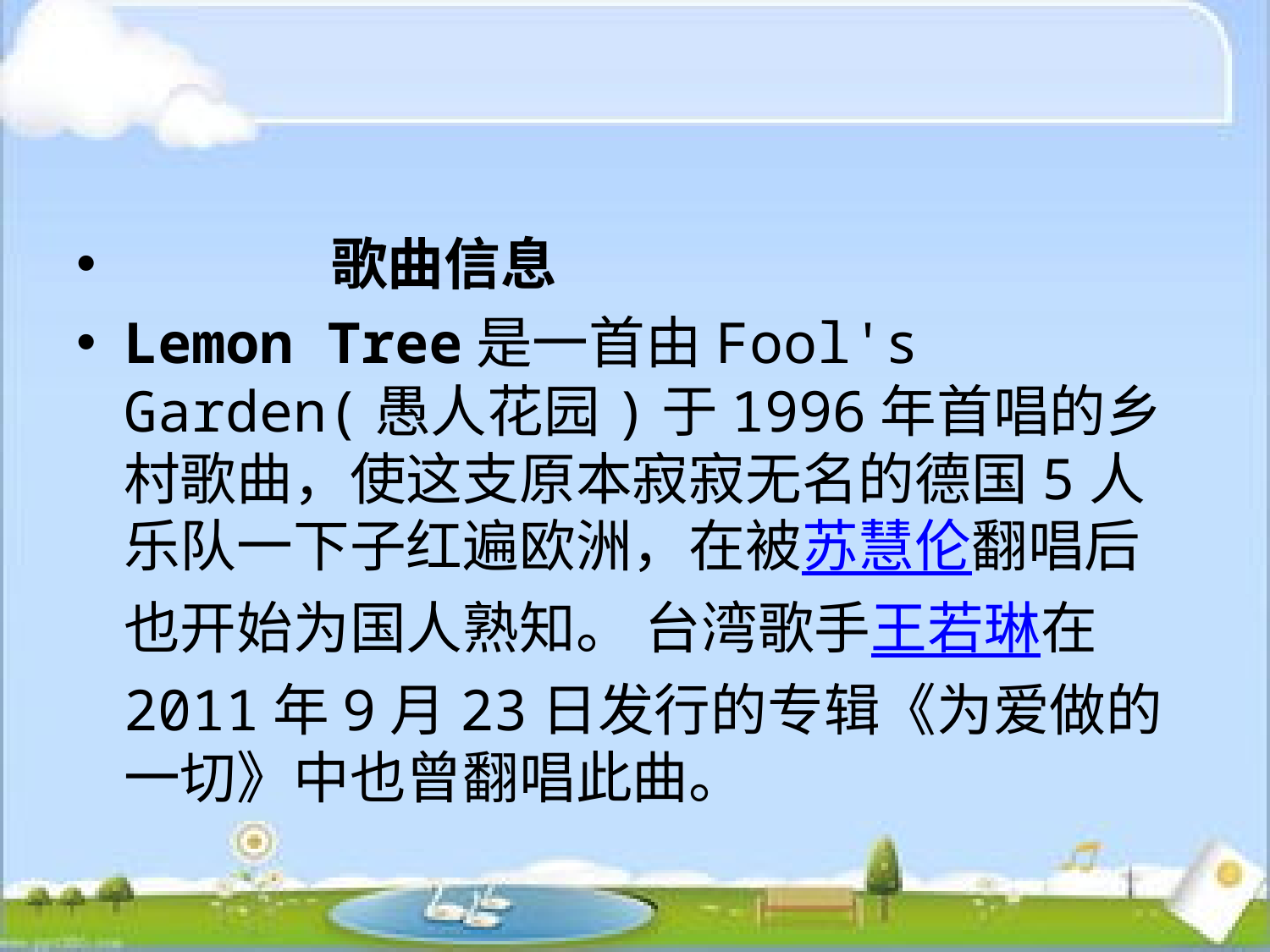

歌曲信息
Lemon Tree是一首由Fool's Garden(愚人花园)于1996年首唱的乡村歌曲，使这支原本寂寂无名的德国5人乐队一下子红遍欧洲，在被苏慧伦翻唱后也开始为国人熟知。 台湾歌手王若琳在2011年9月23日发行的专辑《为爱做的一切》中也曾翻唱此曲。